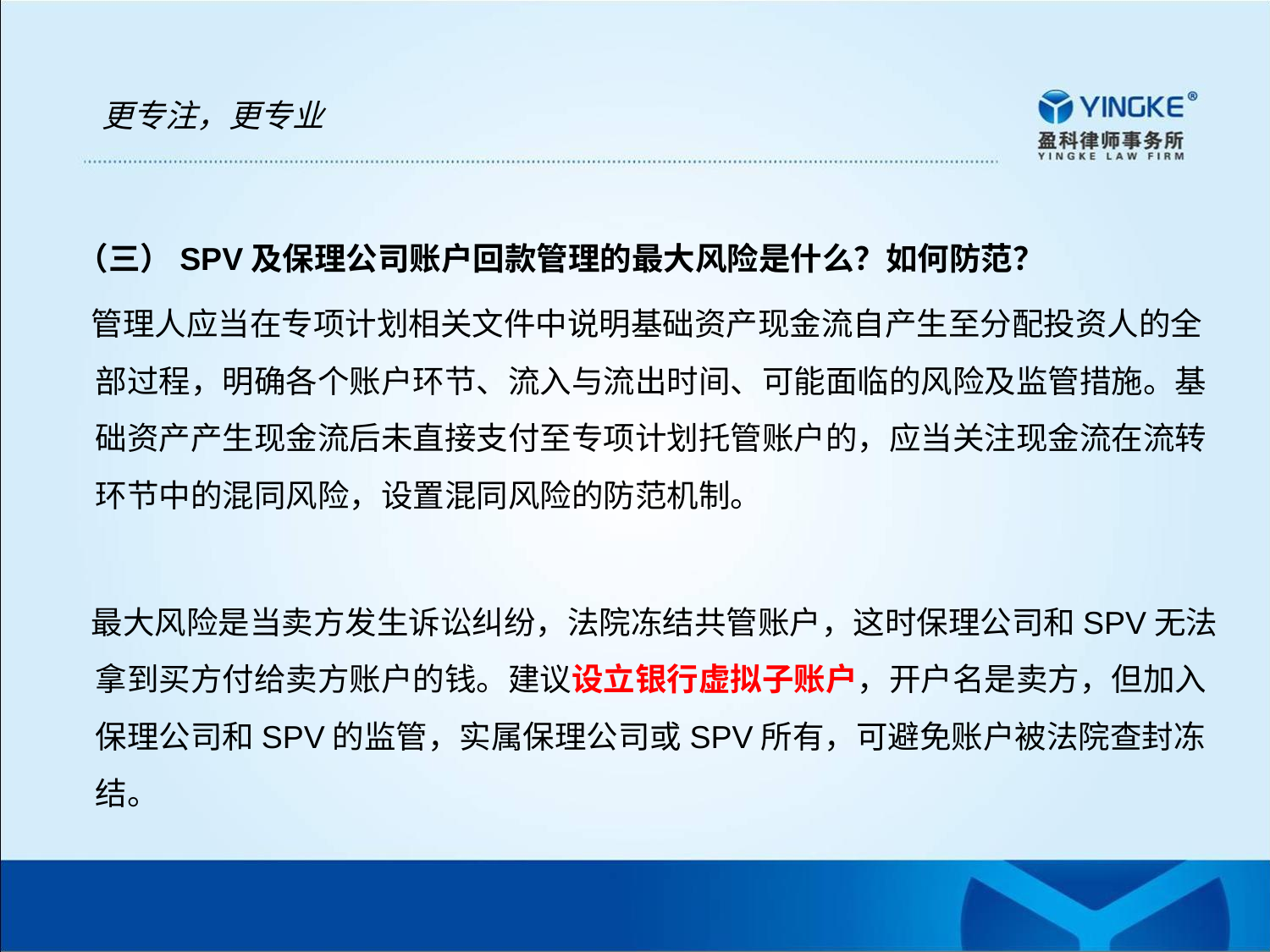

更专注，更专业
  （三）SPV及保理公司账户回款管理的最大风险是什么？如何防范？
     管理人应当在专项计划相关文件中说明基础资产现金流自产生至分配投资人的全部过程，明确各个账户环节、流入与流出时间、可能面临的风险及监管措施。基础资产产生现金流后未直接支付至专项计划托管账户的，应当关注现金流在流转环节中的混同风险，设置混同风险的防范机制。

     最大风险是当卖方发生诉讼纠纷，法院冻结共管账户，这时保理公司和SPV无法拿到买方付给卖方账户的钱。建议设立银行虚拟子账户，开户名是卖方，但加入保理公司和SPV的监管，实属保理公司或SPV所有，可避免账户被法院查封冻结。